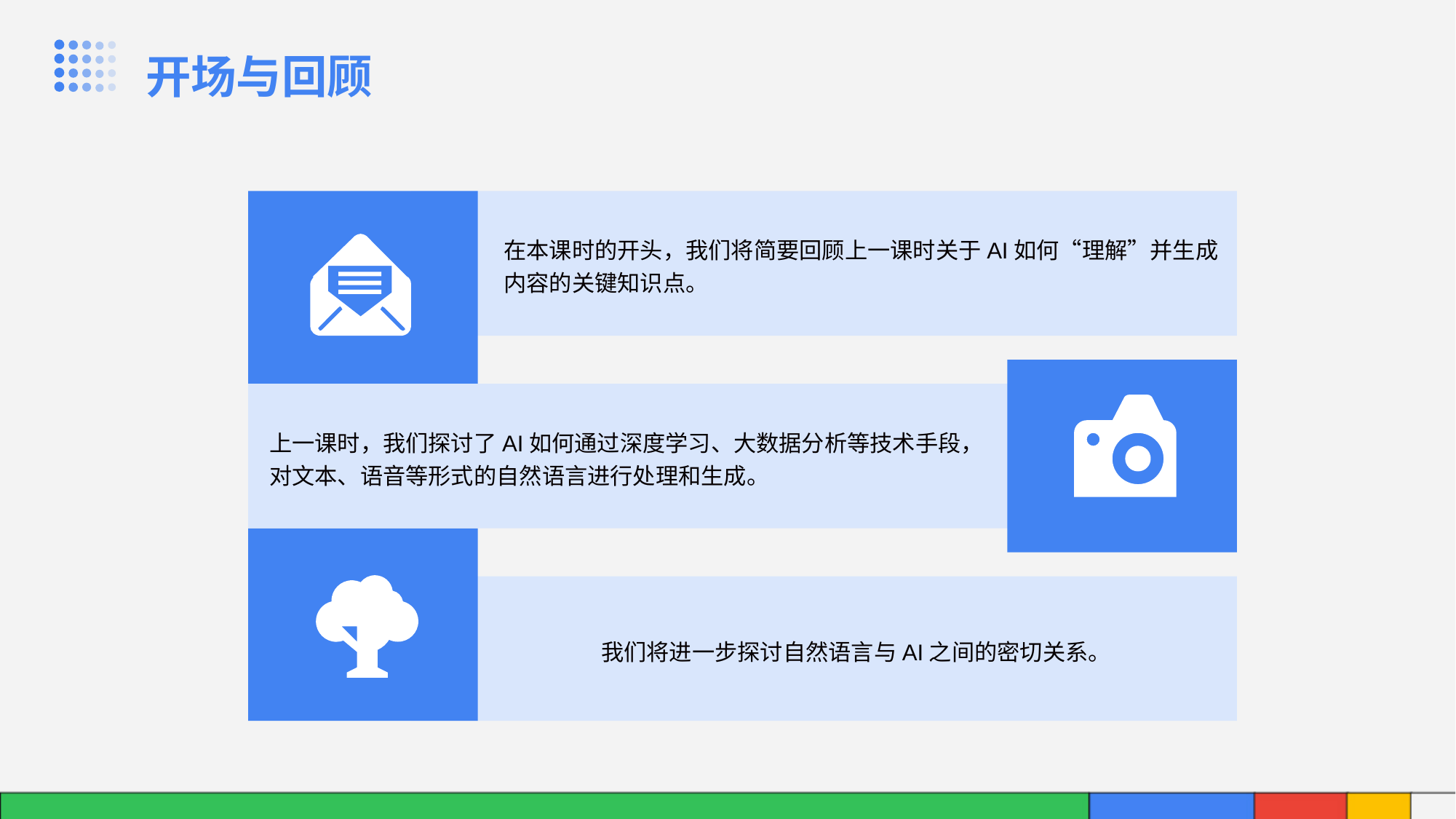

开场与回顾

在本课时的开头，我们将简要回顾上一课时关于AI如何“理解”并生成内容的关键知识点。

上一课时，我们探讨了AI如何通过深度学习、大数据分析等技术手段，对文本、语音等形式的自然语言进行处理和生成。

我们将进一步探讨自然语言与AI之间的密切关系。